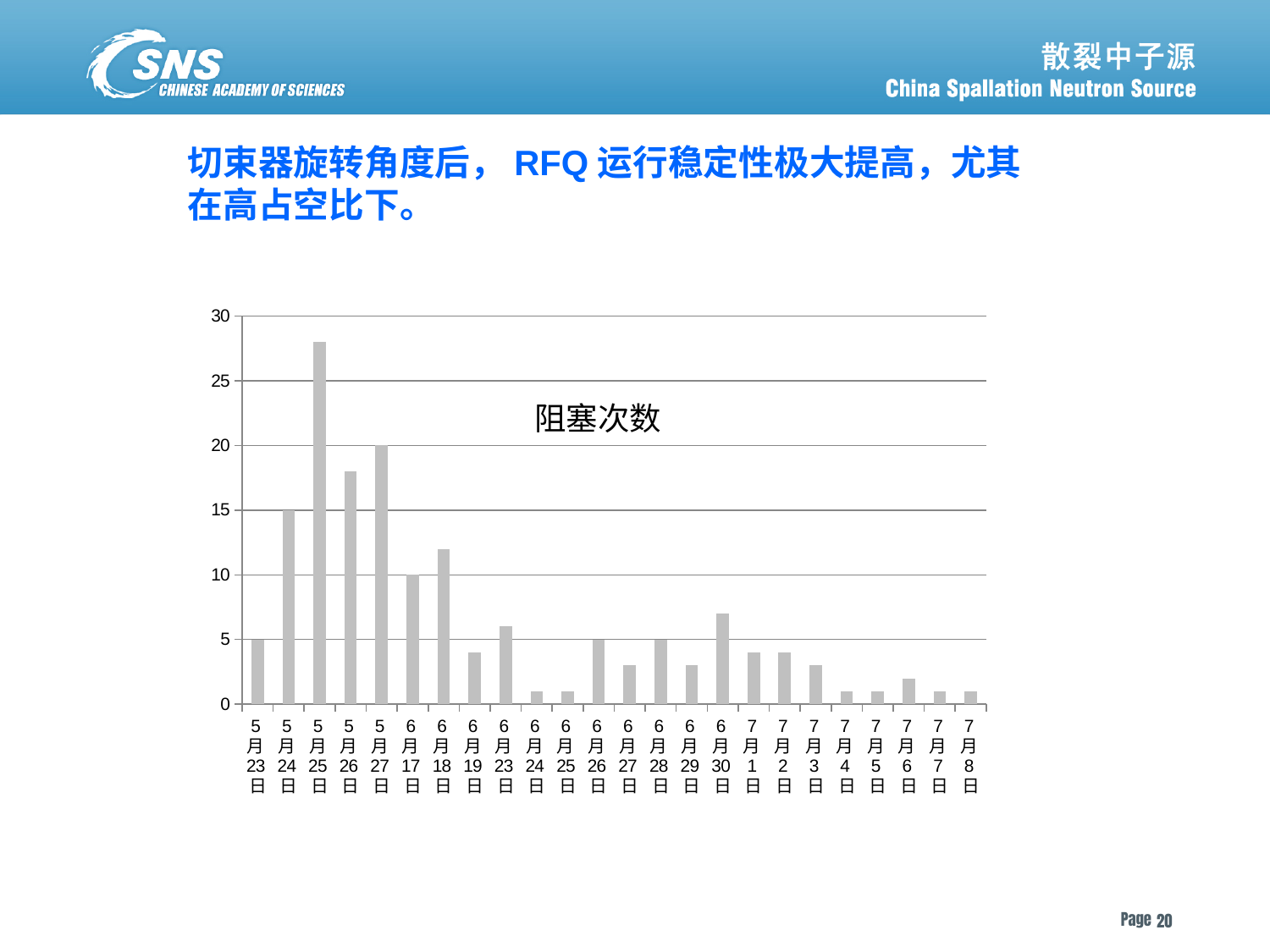

# 切束器旋转角度后，RFQ运行稳定性极大提高，尤其在高占空比下。

### Chart

| Category |  |
|---|---|
| 43243 | 5.0 |
| 43244 | 15.0 |
| 43245 | 28.0 |
| 43246 | 18.0 |
| 43247 | 20.0 |
| 43268 | 10.0 |
| 43269 | 12.0 |
| 43270 | 4.0 |
| 43274 | 6.0 |
| 43275 | 1.0 |
| 43276 | 1.0 |
| 43277 | 5.0 |
| 43278 | 3.0 |
| 43279 | 5.0 |
| 43280 | 3.0 |
| 43281 | 7.0 |
| 43282 | 4.0 |
| 43283 | 4.0 |
| 43284 | 3.0 |
| 43285 | 1.0 |
| 43286 | 1.0 |
| 43287 | 2.0 |
| 43288 | 1.0 |
| 43289 | 1.0 |
20